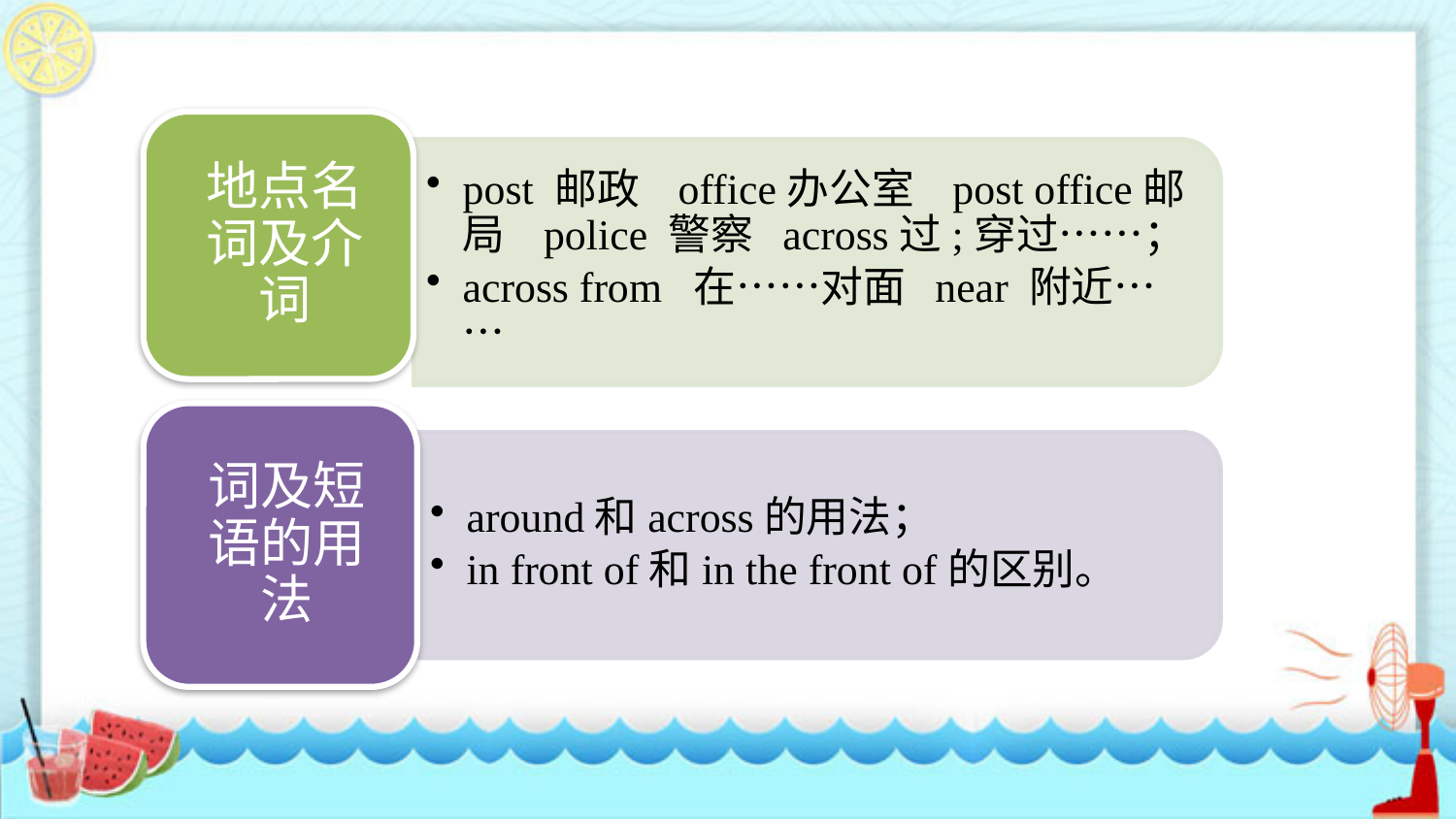

post 邮政   office办公室   post office邮局   police 警察  across过;穿过……；
across from  在……对面  near 附近……
地点名词及介词
around和across的用法；
in front of和in the front of的区别。
词及短语的用法